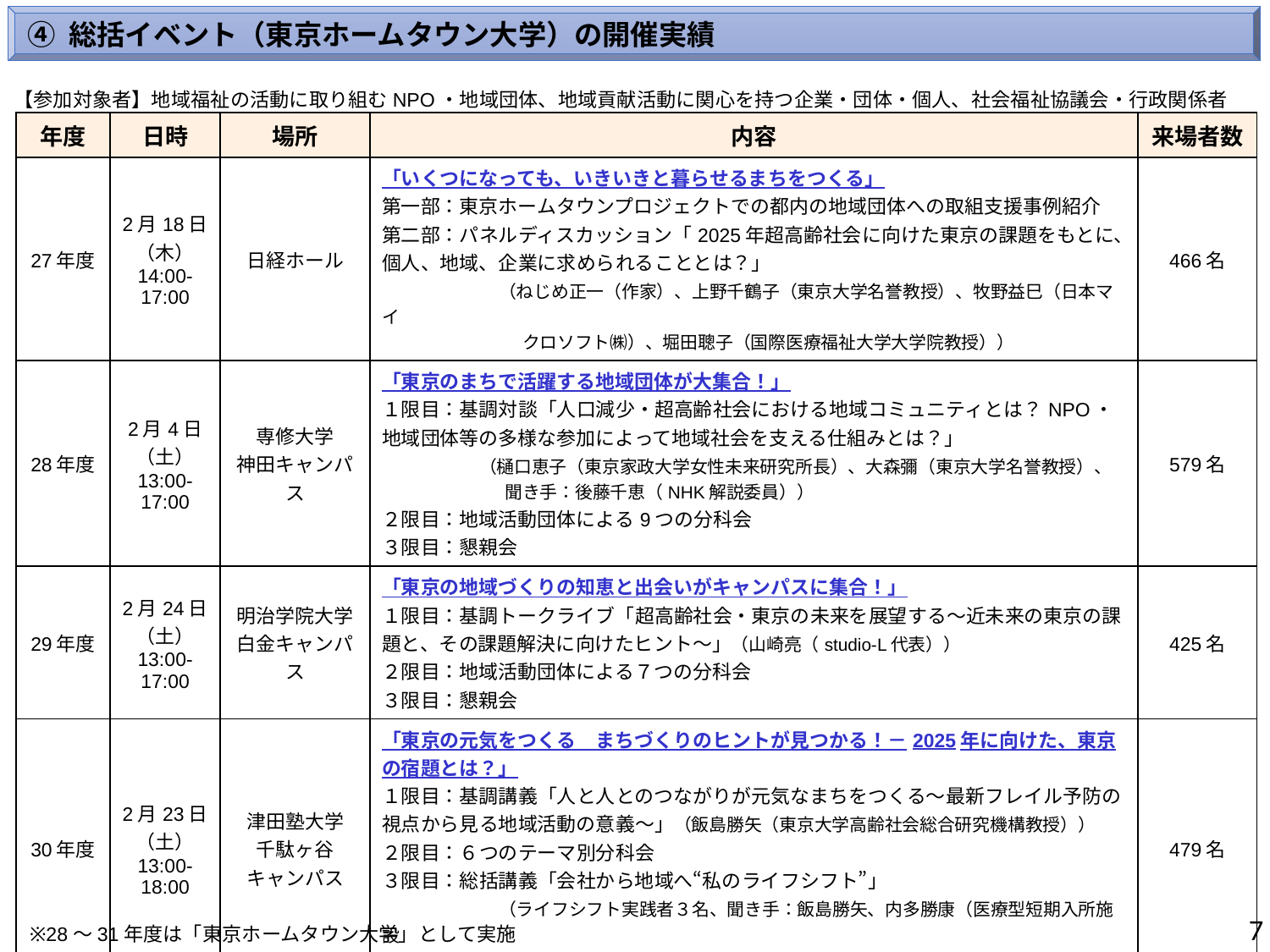

④ 総括イベント（東京ホームタウン大学）の開催実績
【参加対象者】地域福祉の活動に取り組むNPO・地域団体、地域貢献活動に関心を持つ企業・団体・個人、社会福祉協議会・行政関係者
| 年度 | 日時 | 場所 | 内容 | 来場者数 |
| --- | --- | --- | --- | --- |
| 27年度 | 2月18日（木） 14:00-17:00 | 日経ホール | 「いくつになっても、いきいきと暮らせるまちをつくる」 第一部：東京ホームタウンプロジェクトでの都内の地域団体への取組支援事例紹介 第二部：パネルディスカッション「2025年超高齢社会に向けた東京の課題をもとに、個人、地域、企業に求められることとは？」 　　　　　　（ねじめ正一（作家）、上野千鶴子（東京大学名誉教授）、牧野益巳（日本マイ 　　　　　　　　クロソフト㈱）、堀田聰子（国際医療福祉大学大学院教授）） | 466名 |
| 28年度 | 2月4日（土） 13:00-17:00 | 専修大学 神田キャンパス | 「東京のまちで活躍する地域団体が大集合！」 １限目：基調対談「人口減少・超高齢社会における地域コミュニティとは？NPO・地域団体等の多様な参加によって地域社会を支える仕組みとは？」 　　　　　（樋口恵子（東京家政大学女性未来研究所長）、大森彌（東京大学名誉教授）、 　　　　　　　聞き手：後藤千恵（NHK解説委員）） ２限目：地域活動団体による9つの分科会 ３限目：懇親会 | 579名 |
| 29年度 | 2月24日（土） 13:00-17:00 | 明治学院大学 白金キャンパス | 「東京の地域づくりの知恵と出会いがキャンパスに集合！」 １限目：基調トークライブ「超高齢社会・東京の未来を展望する～近未来の東京の課題と、その課題解決に向けたヒント～」（山崎亮（studio-L代表）） ２限目：地域活動団体による７つの分科会 ３限目：懇親会 | 425名 |
| 30年度 | 2月23日（土） 13:00-18:00 | 津田塾大学 千駄ヶ谷 キャンパス | 「東京の元気をつくる　まちづくりのヒントが見つかる！－2025年に向けた、東京の宿題とは？」 １限目：基調講義「人と人とのつながりが元気なまちをつくる～最新フレイル予防の視点から見る地域活動の意義～」（飯島勝矢（東京大学高齢社会総合研究機構教授）） ２限目：６つのテーマ別分科会 ３限目：総括講義「会社から地域へ“私のライフシフト”」 　　　　　　（ライフシフト実践者３名、聞き手：飯島勝矢、内多勝康（医療型短期入所施設 　　　　　　　　「もみじの家」ハウスマネージャー）） | 479名 |
| 31年度 | 2月20日（木） 13:30-20:30 | 東京大学 伊藤謝恩 ホール | 「わたしのまち“東京”で豊かに生きるには？」 １限目：基調講義「2020年代、超高齢社会を展望する」（田中滋（埼玉県立大学理事長） ２限目～３限目：8つのテーマ別分科会 ４限目：トークセッション「人生100年時代の地域との関わり方」（安藤哲也氏（ライフシフト・ジャパン㈱取締役会長　ほか、現役企業人、地域活動者） ※地域活動交流見本市も同時開催 | 460名 ※新型コロナウイルの影響でキャンセル多数 |
7
※28～31年度は「東京ホームタウン大学」として実施